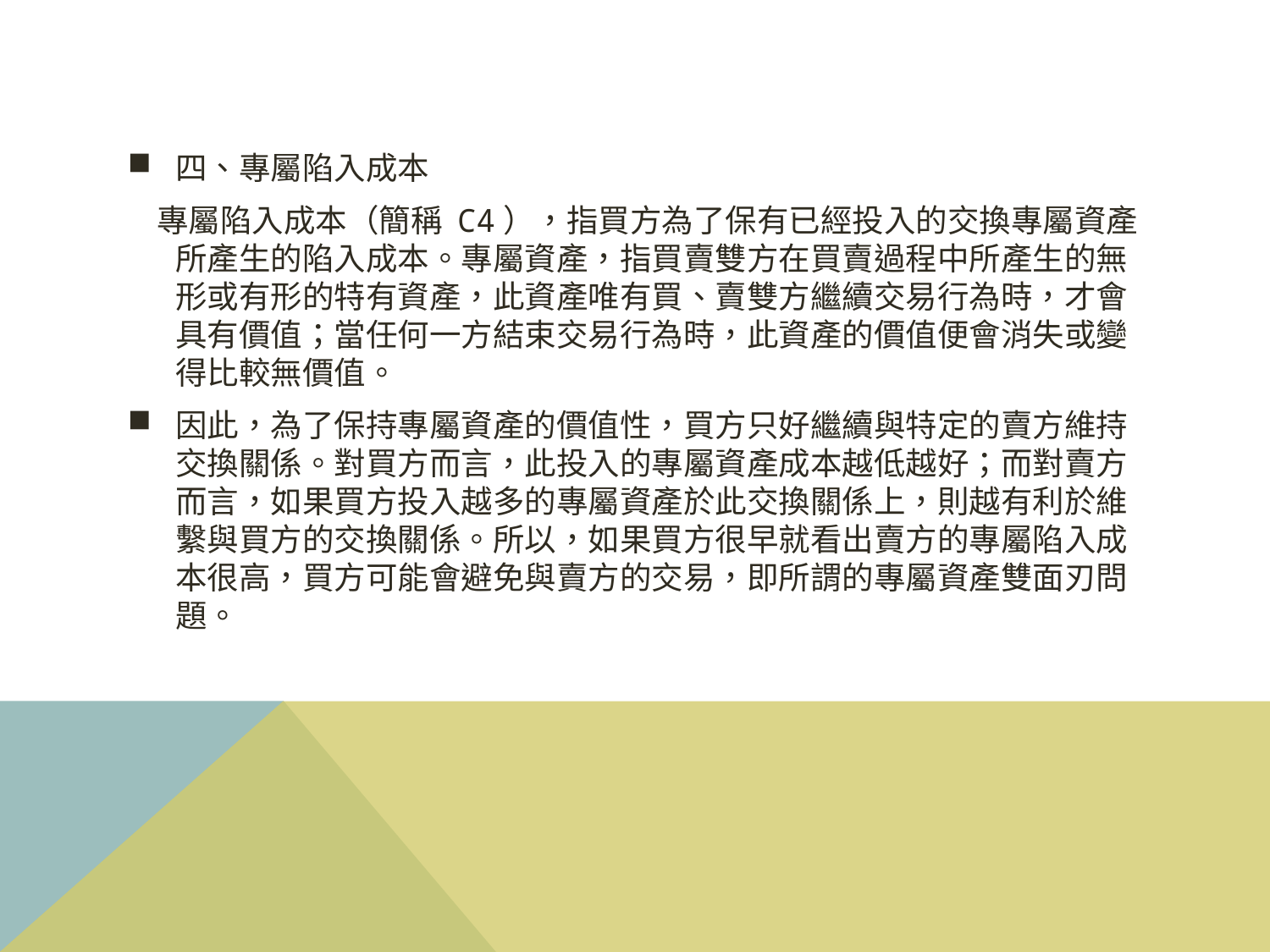

四、專屬陷入成本
   專屬陷入成本（簡稱 C4），指買方為了保有已經投入的交換專屬資產所產生的陷入成本。專屬資產，指買賣雙方在買賣過程中所產生的無形或有形的特有資產，此資產唯有買、賣雙方繼續交易行為時，才會具有價值；當任何一方結束交易行為時，此資產的價值便會消失或變得比較無價值。
因此，為了保持專屬資產的價值性，買方只好繼續與特定的賣方維持交換關係。對買方而言，此投入的專屬資產成本越低越好；而對賣方而言，如果買方投入越多的專屬資產於此交換關係上，則越有利於維繫與買方的交換關係。所以，如果買方很早就看出賣方的專屬陷入成本很高，買方可能會避免與賣方的交易，即所謂的專屬資產雙面刃問題。